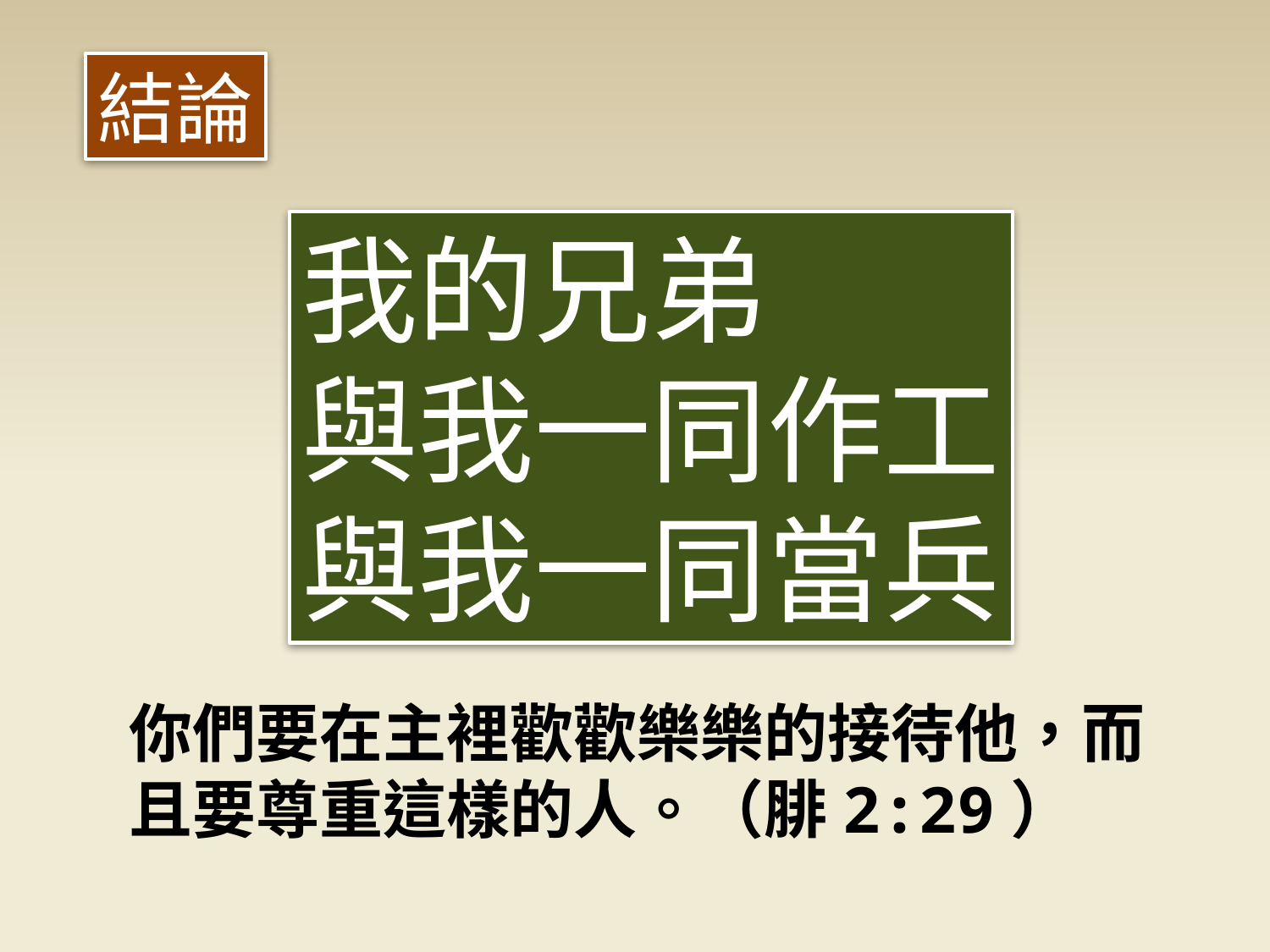

結論
我的兄弟
與我一同作工
與我一同當兵
你們要在主裡歡歡樂樂的接待他，而且要尊重這樣的人。（腓2:29）